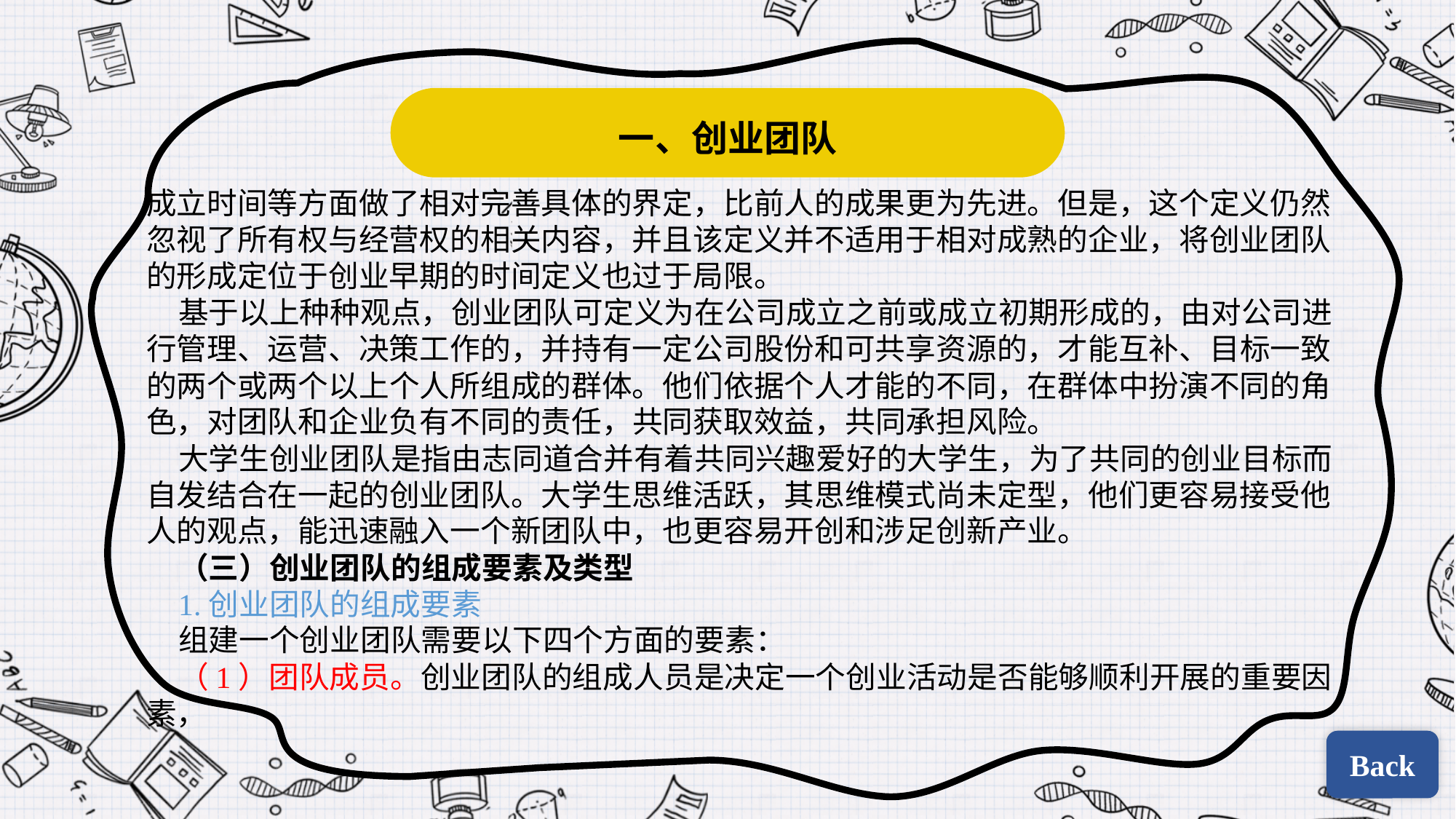

一、创业团队
成立时间等方面做了相对完善具体的界定，比前人的成果更为先进。但是，这个定义仍然忽视了所有权与经营权的相关内容，并且该定义并不适用于相对成熟的企业，将创业团队的形成定位于创业早期的时间定义也过于局限。
基于以上种种观点，创业团队可定义为在公司成立之前或成立初期形成的，由对公司进行管理、运营、决策工作的，并持有一定公司股份和可共享资源的，才能互补、目标一致的两个或两个以上个人所组成的群体。他们依据个人才能的不同，在群体中扮演不同的角色，对团队和企业负有不同的责任，共同获取效益，共同承担风险。
大学生创业团队是指由志同道合并有着共同兴趣爱好的大学生，为了共同的创业目标而自发结合在一起的创业团队。大学生思维活跃，其思维模式尚未定型，他们更容易接受他人的观点，能迅速融入一个新团队中，也更容易开创和涉足创新产业。
（三）创业团队的组成要素及类型
1.创业团队的组成要素
组建一个创业团队需要以下四个方面的要素：
（1）团队成员。创业团队的组成人员是决定一个创业活动是否能够顺利开展的重要因素，

Back